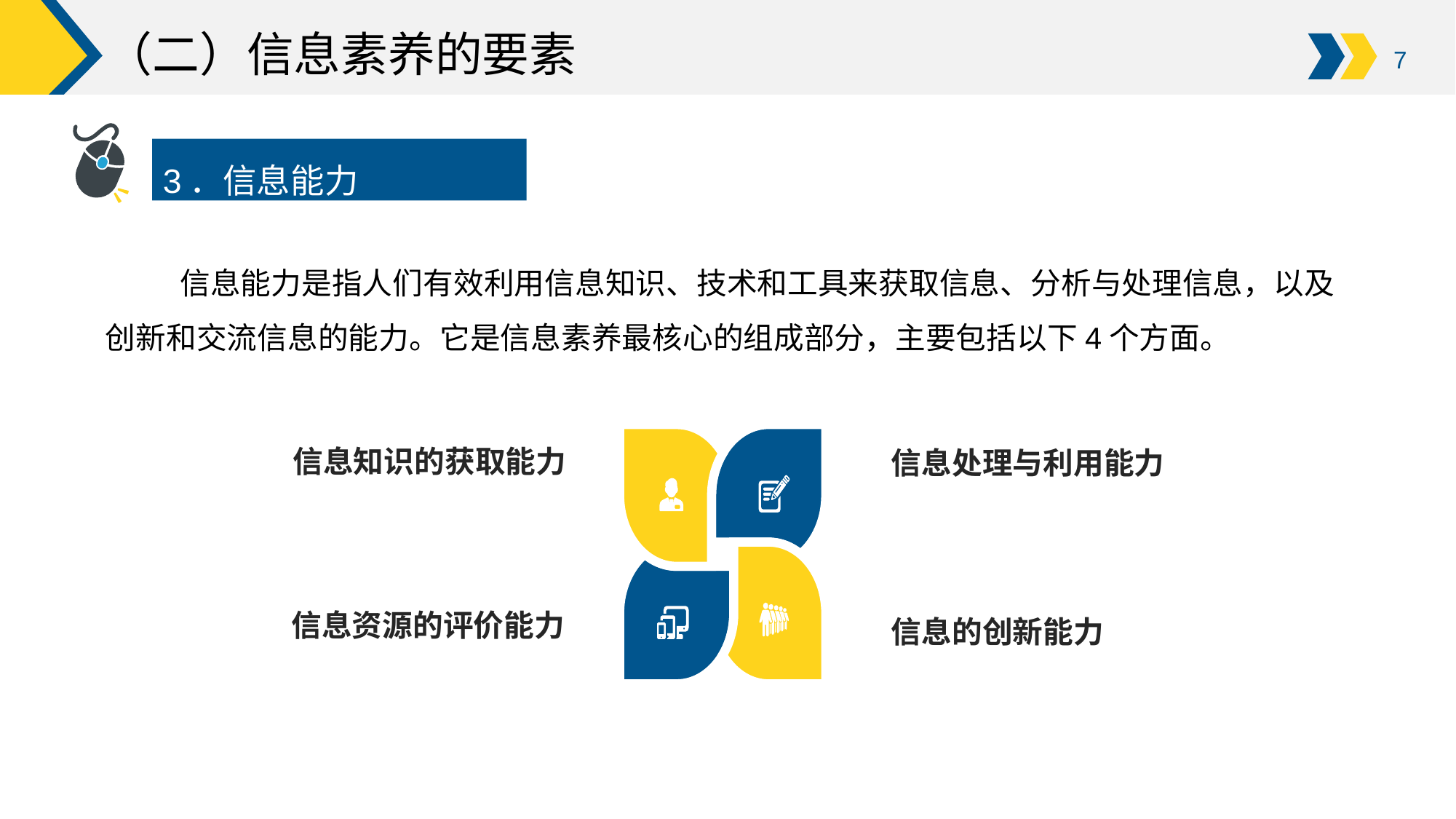

# （二）信息素养的要素

3．信息能力
信息能力是指人们有效利用信息知识、技术和工具来获取信息、分析与处理信息，以及创新和交流信息的能力。它是信息素养最核心的组成部分，主要包括以下4个方面。

信息知识的获取能力
信息处理与利用能力
信息资源的评价能力
信息的创新能力